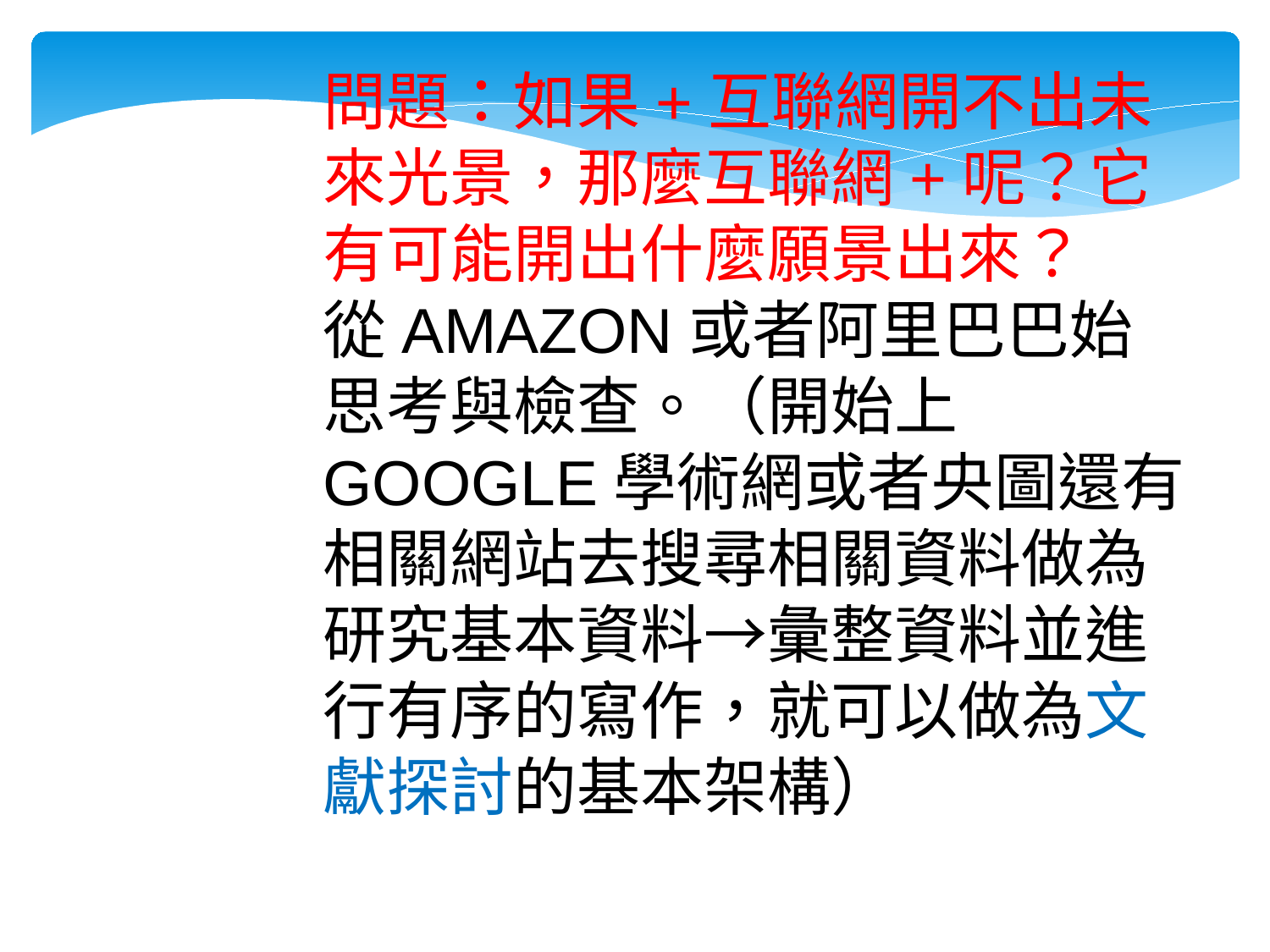

問題：如果+互聯網開不出未來光景，那麼互聯網+呢？它有可能開出什麼願景出來？
從AMAZON或者阿里巴巴始思考與檢查。（開始上GOOGLE學術網或者央圖還有相關網站去搜尋相關資料做為研究基本資料→彙整資料並進行有序的寫作，就可以做為文獻探討的基本架構）